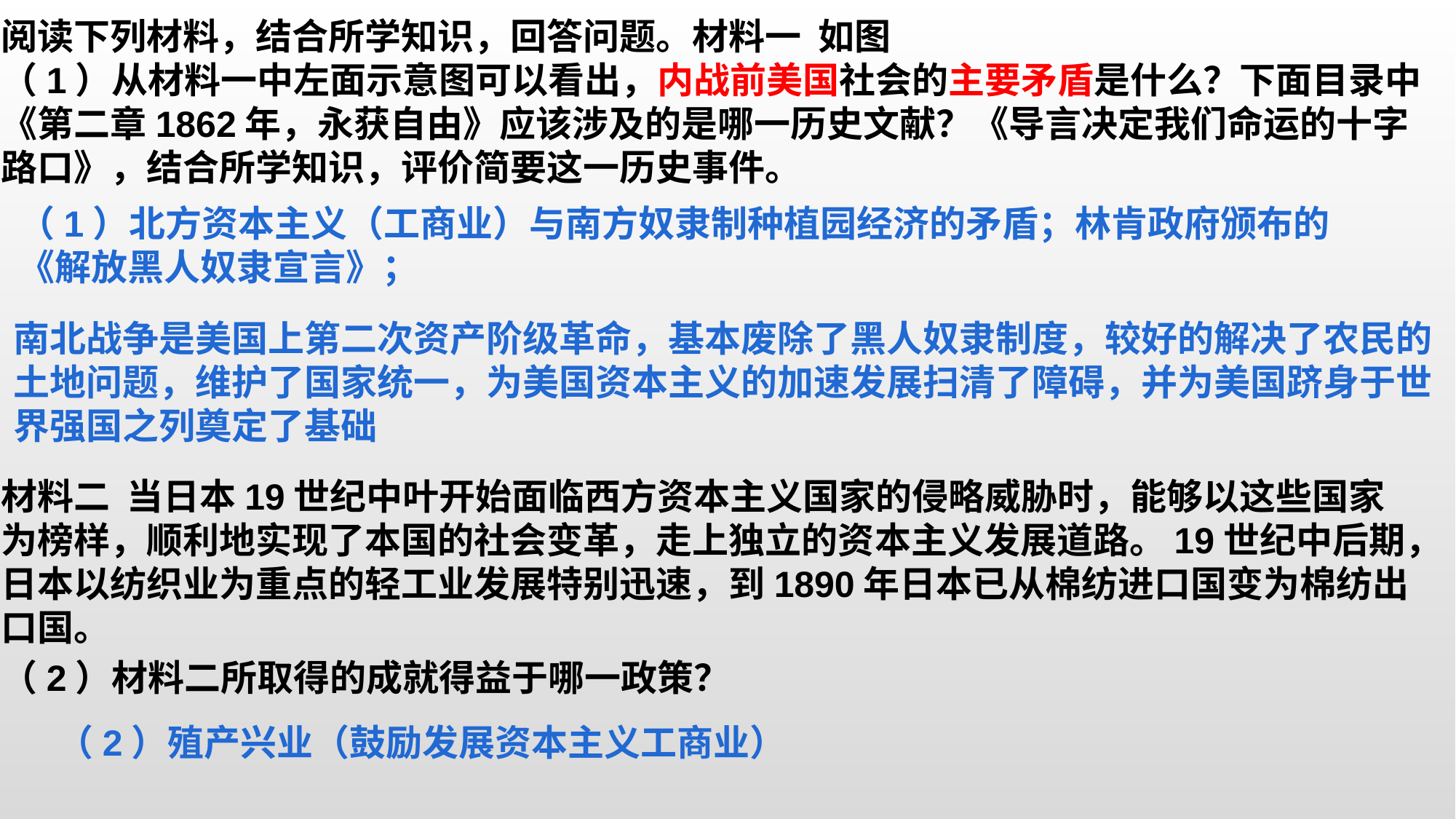

阅读下列材料，结合所学知识，回答问题。材料一  如图
（1）从材料一中左面示意图可以看出，内战前美国社会的主要矛盾是什么？下面目录中《第二章1862年，永获自由》应该涉及的是哪一历史文献？《导言决定我们命运的十字路口》，结合所学知识，评价简要这一历史事件。
（1）北方资本主义（工商业）与南方奴隶制种植园经济的矛盾；林肯政府颁布的《解放黑人奴隶宣言》；
南北战争是美国上第二次资产阶级革命，基本废除了黑人奴隶制度，较好的解决了农民的土地问题，维护了国家统一，为美国资本主义的加速发展扫清了障碍，并为美国跻身于世界强国之列奠定了基础
材料二  当日本19世纪中叶开始面临西方资本主义国家的侵略威胁时，能够以这些国家为榜样，顺利地实现了本国的社会变革，走上独立的资本主义发展道路。19世纪中后期，日本以纺织业为重点的轻工业发展特别迅速，到1890年日本已从棉纺进口国变为棉纺出口国。
（2）材料二所取得的成就得益于哪一政策？
（2）殖产兴业（鼓励发展资本主义工商业）